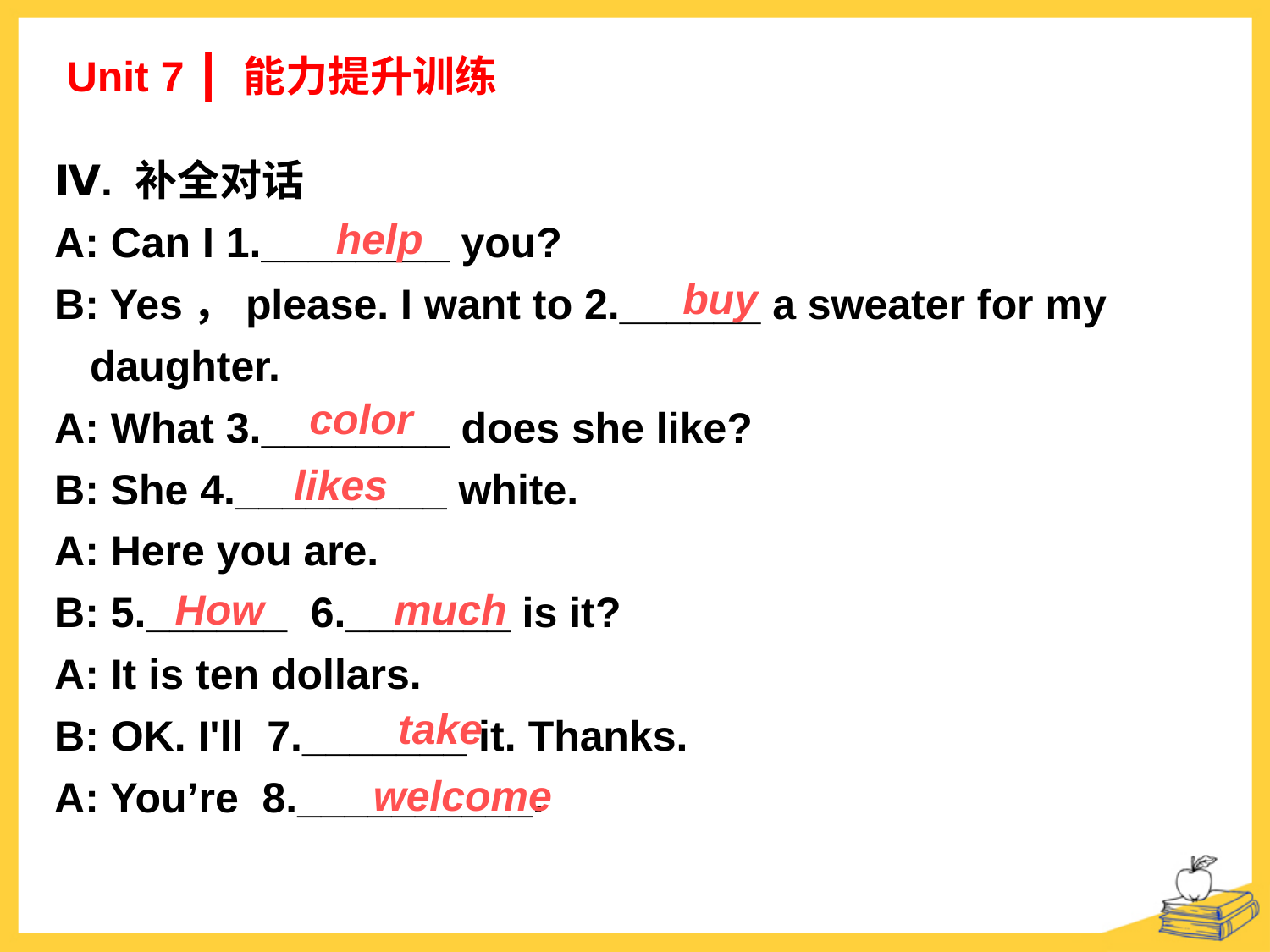

Unit 7 ┃ 能力提升训练
Ⅳ. 补全对话
A: Can I 1.________ you?
B: Yes，please. I want to 2.______ a sweater for my
   daughter.
A: What 3.________ does she like?
B: She 4._________ white.
A: Here you are.
B: 5.______  6._______ is it?
A: It is ten dollars.
B: OK. I'll  7._______ it. Thanks.
A: You’re  8.__________.
help
buy
color
likes
How
much
take
welcome